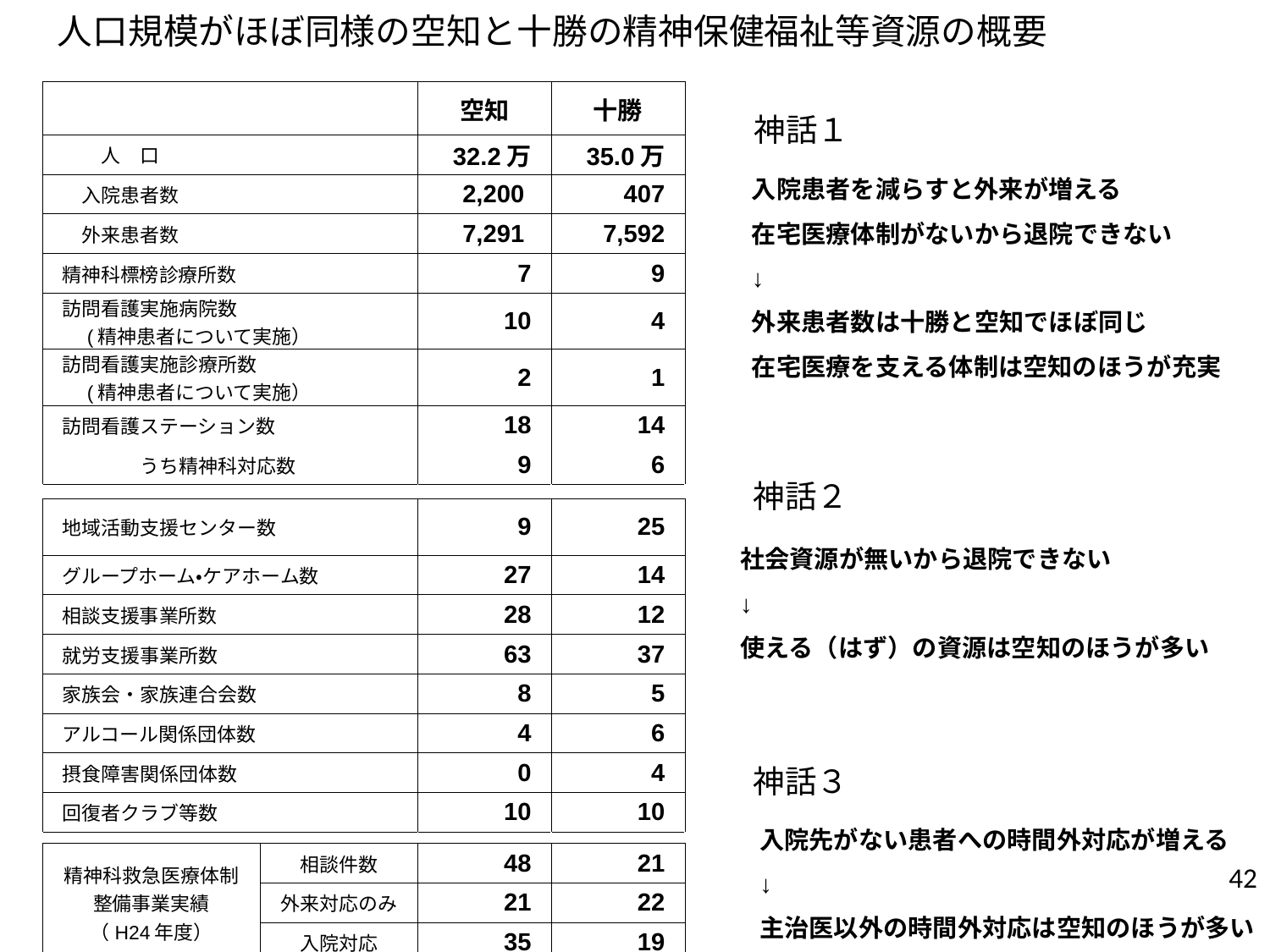

人口規模がほぼ同様の空知と十勝の精神保健福祉等資源の概要
|  |  | 空知 | 十勝 |
| --- | --- | --- | --- |
| 人　口 |  | 32.2万 | 35.0万 |
| 入院患者数 |  | 2,200 | 407 |
| 外来患者数 |  | 7,291 | 7,592 |
| 精神科標榜診療所数 |  | 7 | 9 |
| 訪問看護実施病院数 　　(精神患者について実施） |  | 10 | 4 |
| 訪問看護実施診療所数 　　(精神患者について実施） |  | 2 | 1 |
| 訪問看護ステーション数 |  | 18 | 14 |
| うち精神科対応数 |  | 9 | 6 |
|  |  |  |  |
| 地域活動支援センター数 |  | 9 | 25 |
| グループホーム・ケアホーム数 |  | 27 | 14 |
| 相談支援事業所数 |  | 28 | 12 |
| 就労支援事業所数 |  | 63 | 37 |
| 家族会・家族連合会数 |  | 8 | 5 |
| アルコール関係団体数 |  | 4 | 6 |
| 摂食障害関係団体数 |  | 0 | 4 |
| 回復者クラブ等数 |  | 10 | 10 |
|  |  |  |  |
| 精神科救急医療体制 整備事業実績 （H24年度） | 相談件数 | 48 | 21 |
|  | 外来対応のみ | 21 | 22 |
|  | 入院対応 | 35 | 19 |
神話１
入院患者を減らすと外来が増える
在宅医療体制がないから退院できない
↓
外来患者数は十勝と空知でほぼ同じ
在宅医療を支える体制は空知のほうが充実
神話２
社会資源が無いから退院できない
↓
使える（はず）の資源は空知のほうが多い
神話３
入院先がない患者への時間外対応が増える
↓
主治医以外の時間外対応は空知のほうが多い
42